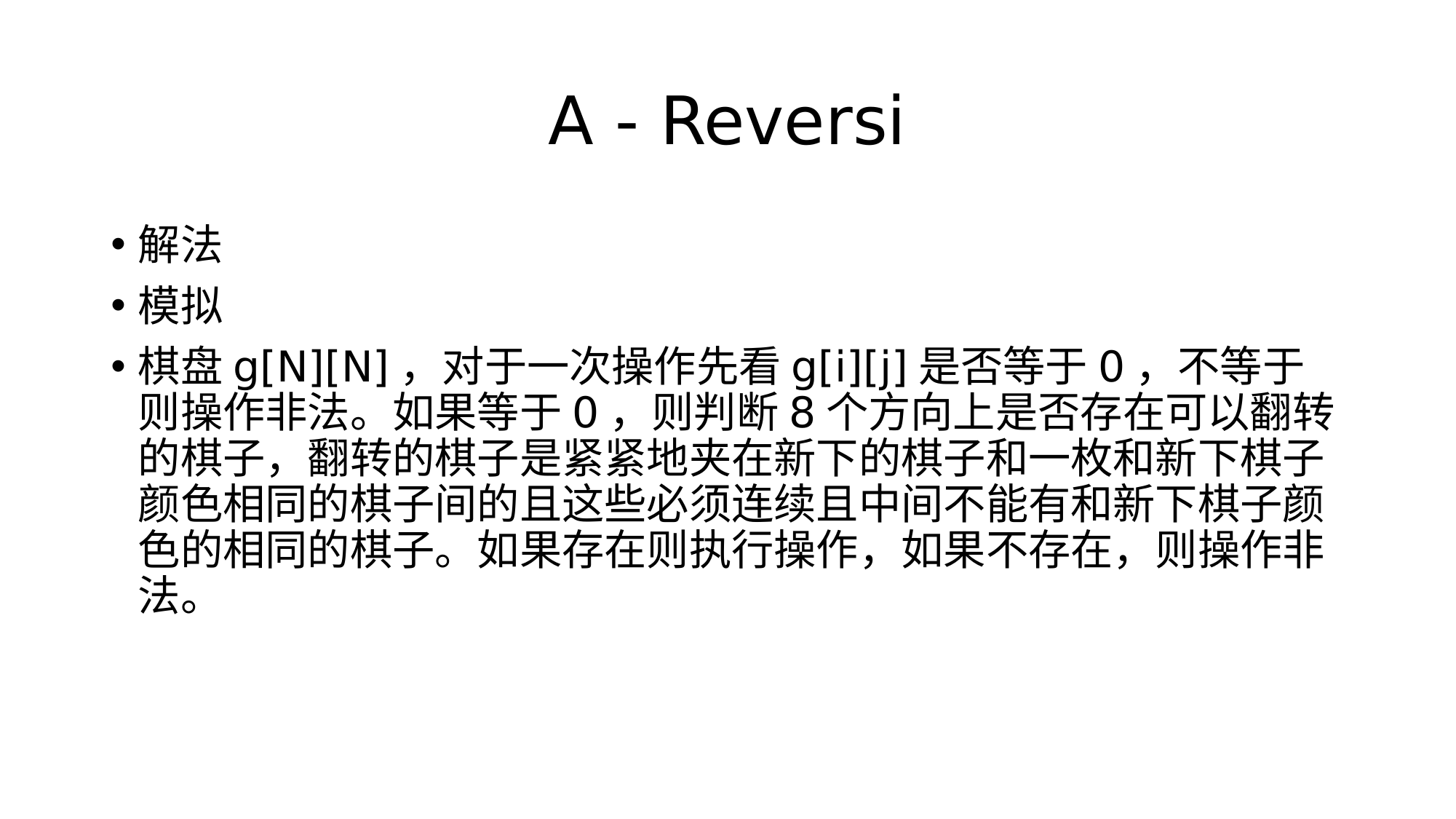

# A - Reversi
解法
模拟
棋盘g[N][N]，对于一次操作先看g[i][j]是否等于0，不等于则操作非法。如果等于0，则判断8个方向上是否存在可以翻转的棋子，翻转的棋子是紧紧地夹在新下的棋子和一枚和新下棋子颜色相同的棋子间的且这些必须连续且中间不能有和新下棋子颜色的相同的棋子。如果存在则执行操作，如果不存在，则操作非法。